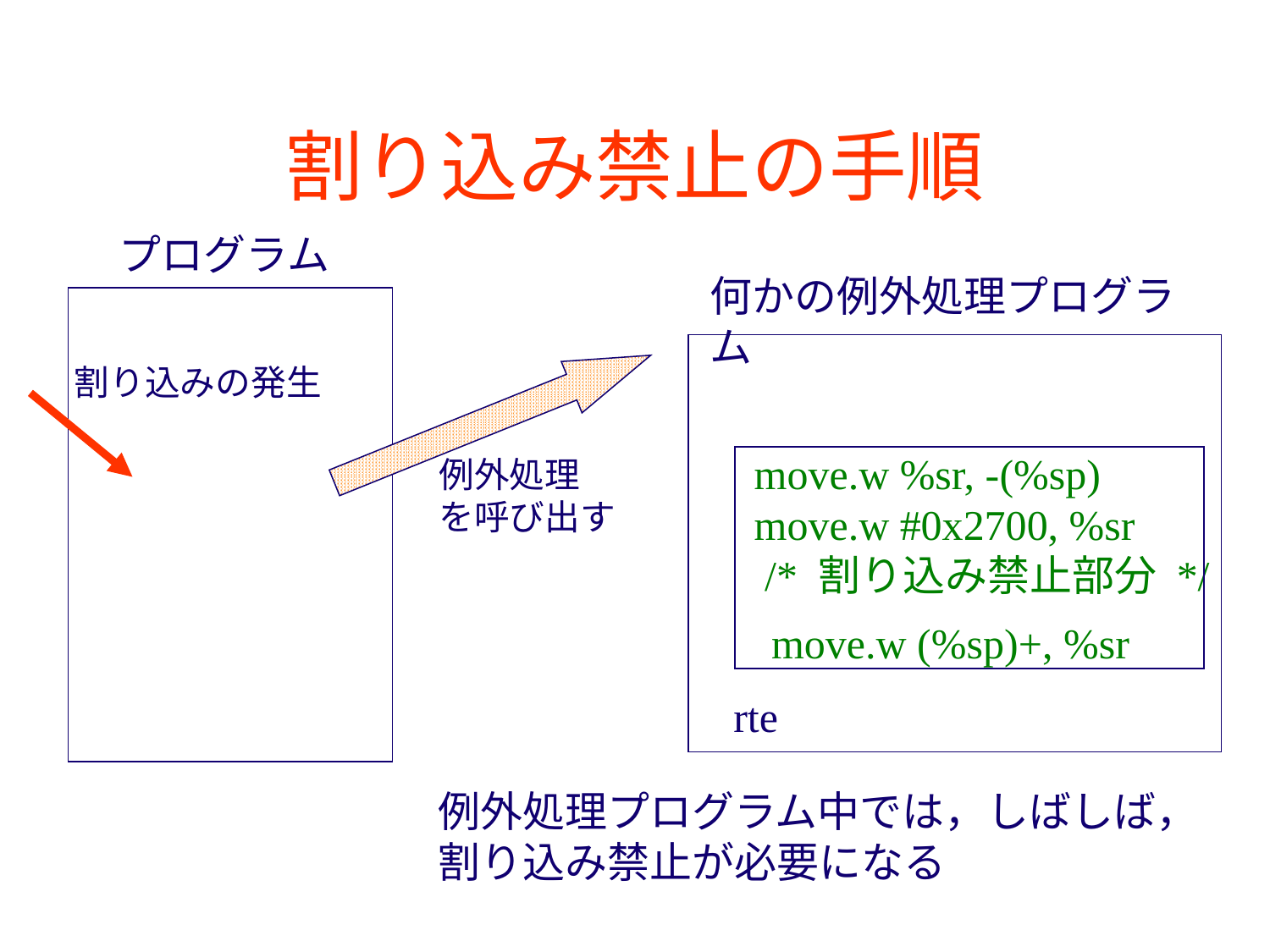

# 割り込み禁止の手順
プログラム
何かの例外処理プログラム

割り込みの発生

move.w %sr, -(%sp)
move.w #0x2700, %sr
 /* 割り込み禁止部分 */
例外処理
を呼び出す

move.w (%sp)+, %sr
rte
例外処理プログラム中では，しばしば，
割り込み禁止が必要になる